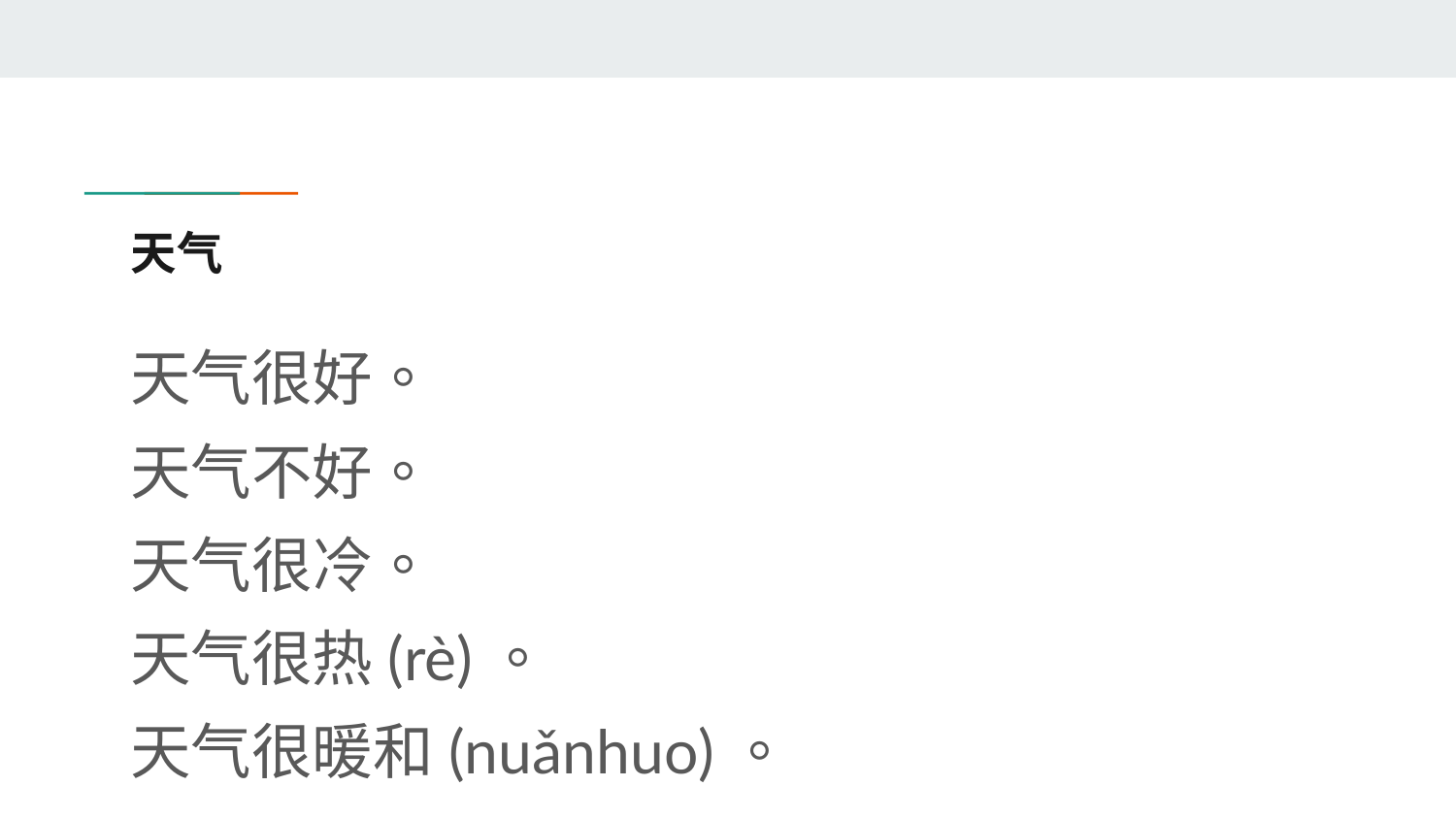

# 天气
天气很好。
天气不好。
天气很冷。
天气很热(rè)。
天气很暖和(nuǎnhuo)。